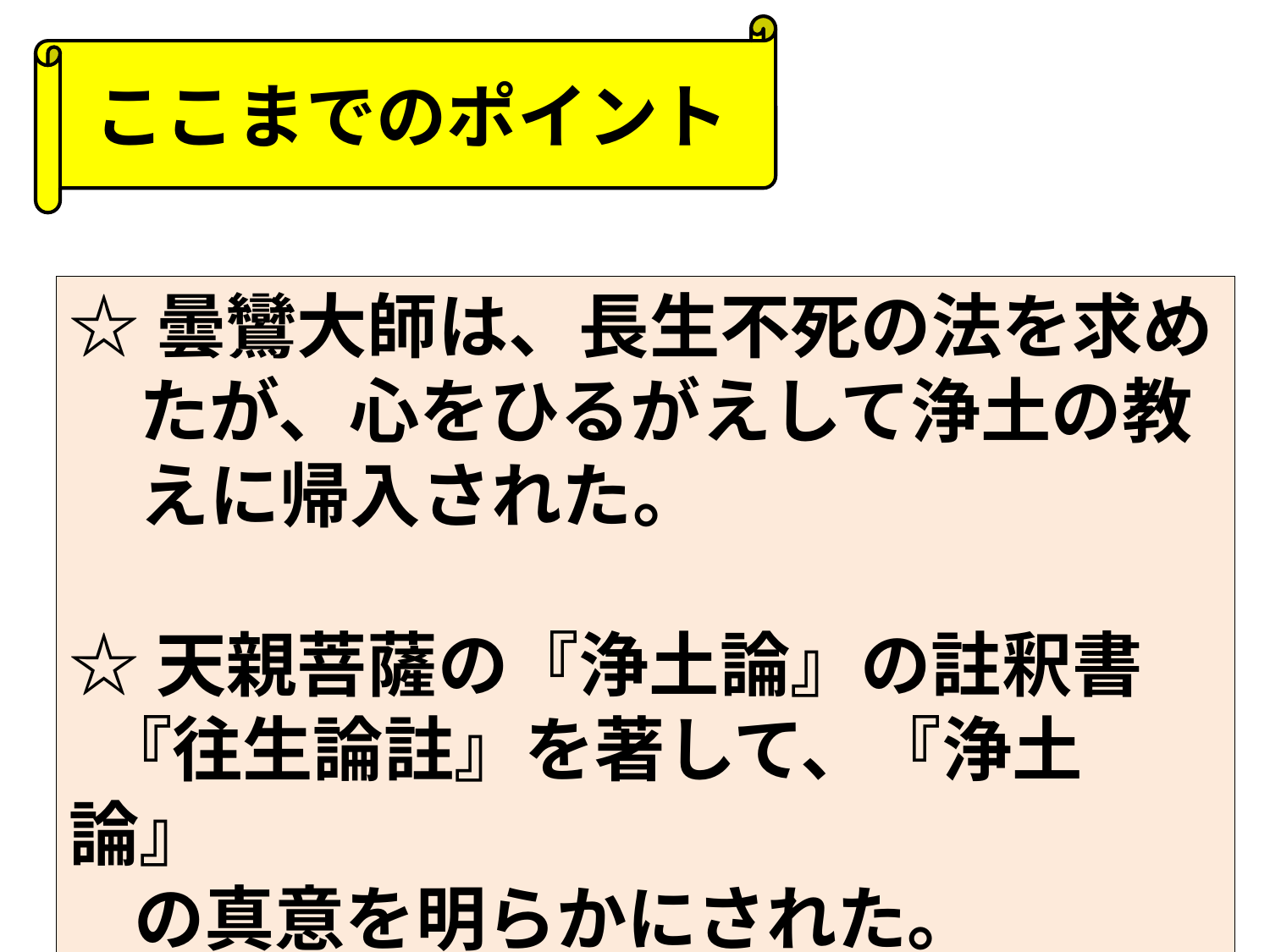

ここまでのポイント
☆曇鸞大師は、長生不死の法を求め
　たが、心をひるがえして浄土の教
　えに帰入された。

☆天親菩薩の『浄土論』の註釈書
 『往生論註』を著して、『浄土論』
   の真意を明らかにされた。